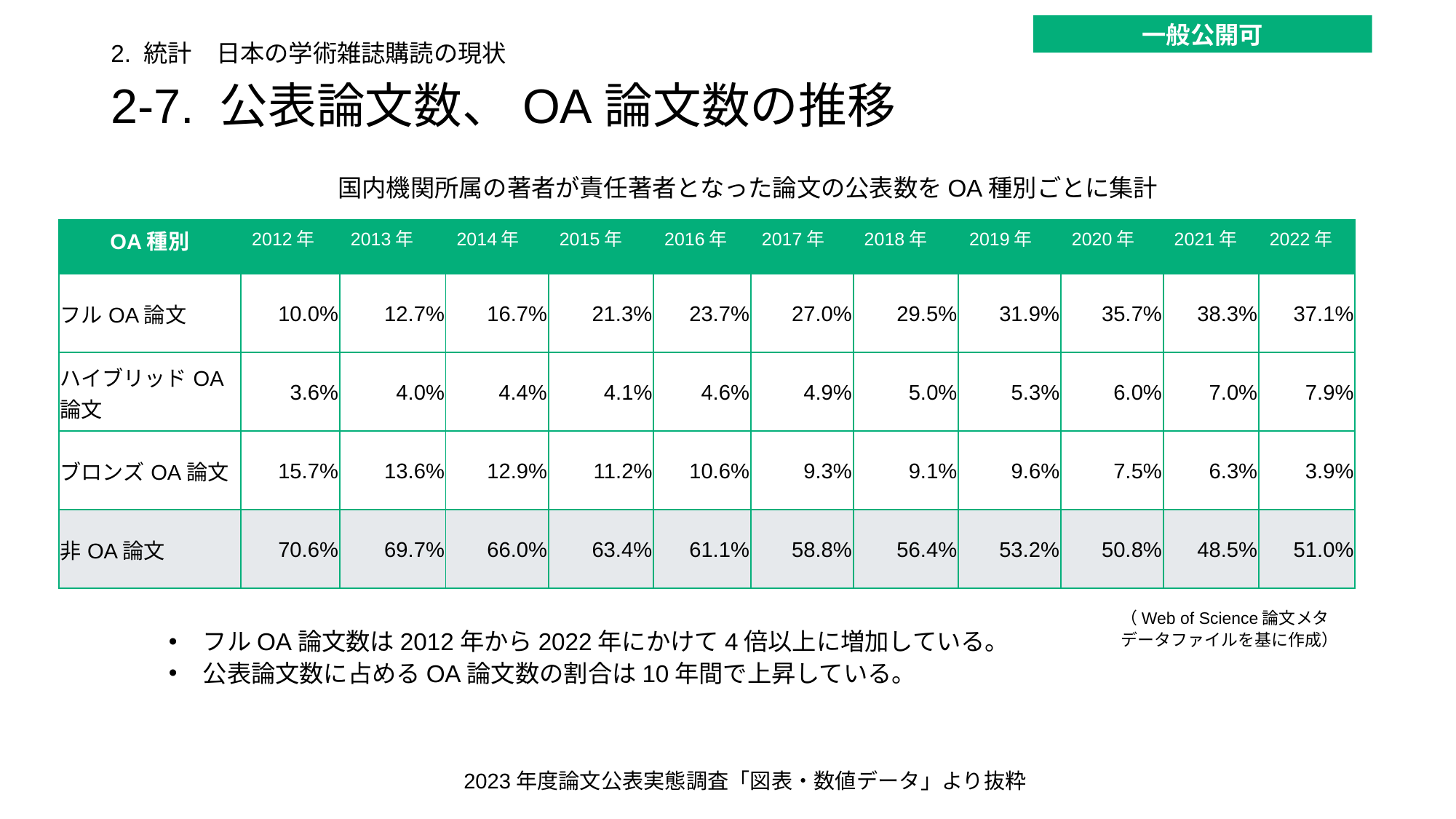

一般公開可
2. 統計　日本の学術雑誌購読の現状
# 2-7. 公表論文数、OA論文数の推移
国内機関所属の著者が責任著者となった論文の公表数をOA種別ごとに集計
| OA種別 | 2012年 | 2013年 | 2014年 | 2015年 | 2016年 | 2017年 | 2018年 | 2019年 | 2020年 | 2021年 | 2022年 |
| --- | --- | --- | --- | --- | --- | --- | --- | --- | --- | --- | --- |
| フルOA論文 | 10.0% | 12.7% | 16.7% | 21.3% | 23.7% | 27.0% | 29.5% | 31.9% | 35.7% | 38.3% | 37.1% |
| ハイブリッドOA論文 | 3.6% | 4.0% | 4.4% | 4.1% | 4.6% | 4.9% | 5.0% | 5.3% | 6.0% | 7.0% | 7.9% |
| ブロンズOA論文 | 15.7% | 13.6% | 12.9% | 11.2% | 10.6% | 9.3% | 9.1% | 9.6% | 7.5% | 6.3% | 3.9% |
| 非OA論文 | 70.6% | 69.7% | 66.0% | 63.4% | 61.1% | 58.8% | 56.4% | 53.2% | 50.8% | 48.5% | 51.0% |
（Web of Science論文メタデータファイルを基に作成）
フルOA論文数は2012年から2022年にかけて4倍以上に増加している。
公表論文数に占めるOA論文数の割合は10年間で上昇している。
2023年度論文公表実態調査「図表・数値データ」より抜粋